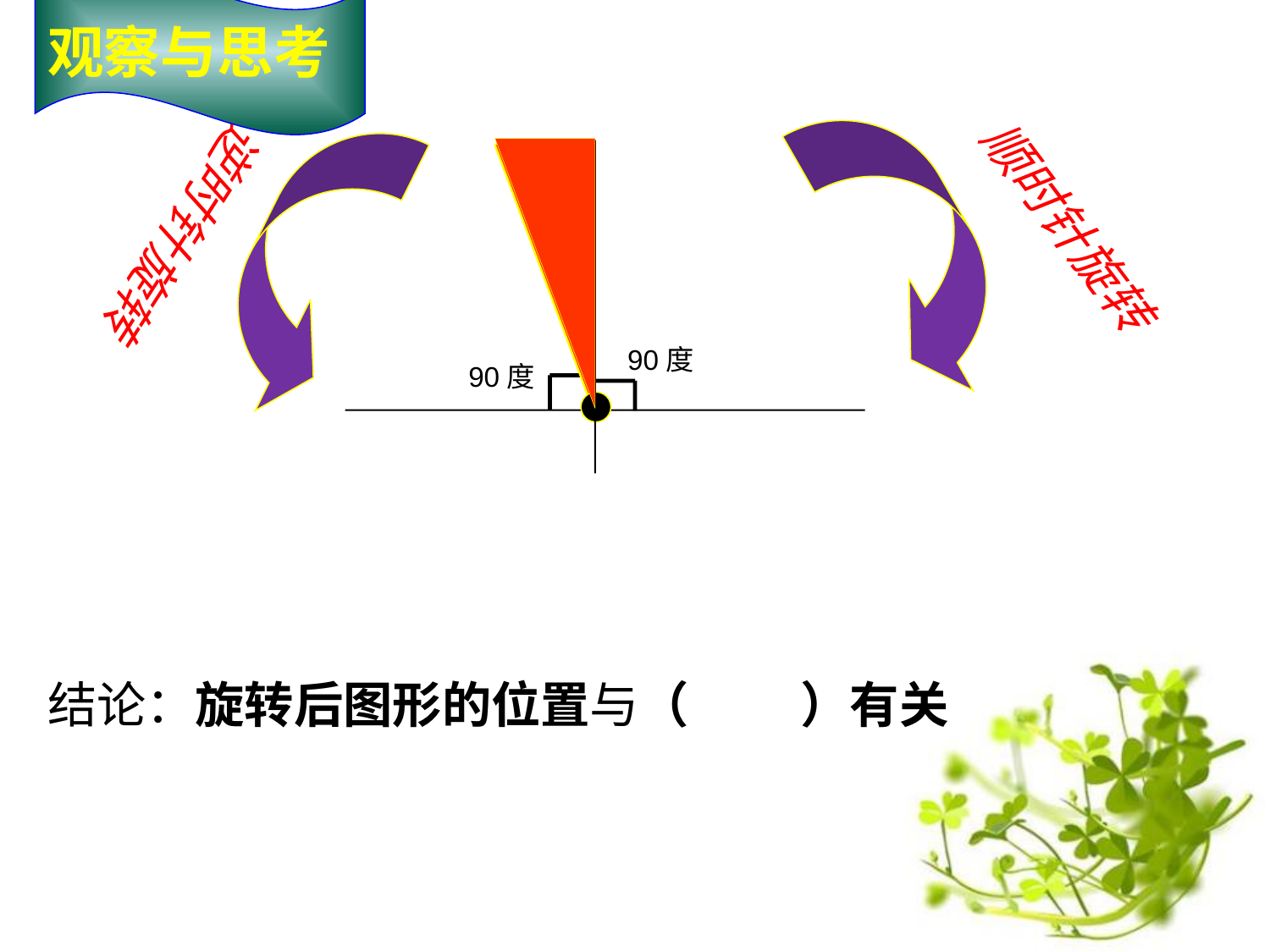

观察与思考

逆时针旋转
顺时针旋转

90度
90度

结论：旋转后图形的位置与（          ）有关